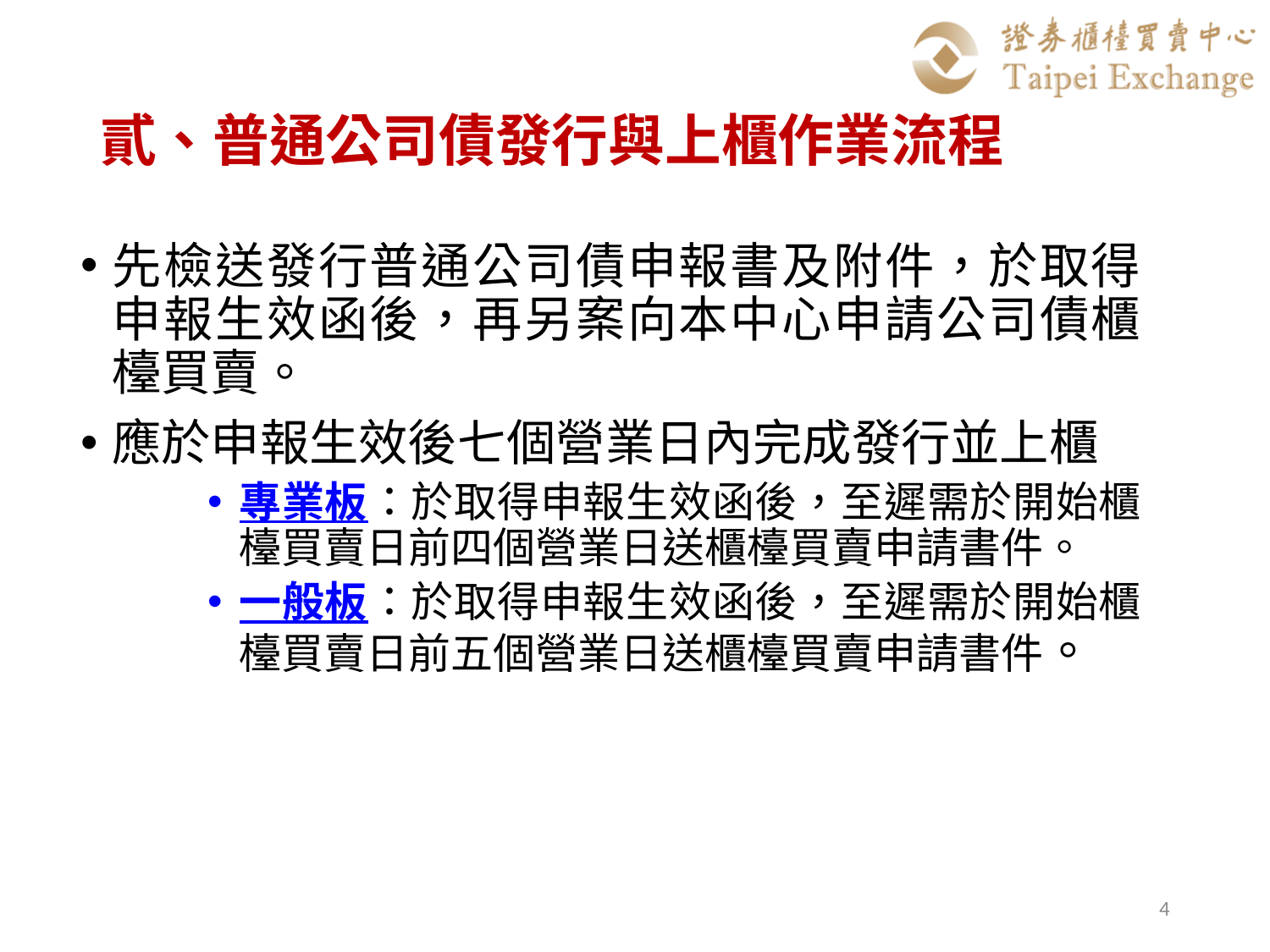

# 貳、普通公司債發行與上櫃作業流程
先檢送發行普通公司債申報書及附件，於取得申報生效函後，再另案向本中心申請公司債櫃檯買賣。
應於申報生效後七個營業日內完成發行並上櫃
專業板：於取得申報生效函後，至遲需於開始櫃檯買賣日前四個營業日送櫃檯買賣申請書件。
一般板：於取得申報生效函後，至遲需於開始櫃檯買賣日前五個營業日送櫃檯買賣申請書件。
4